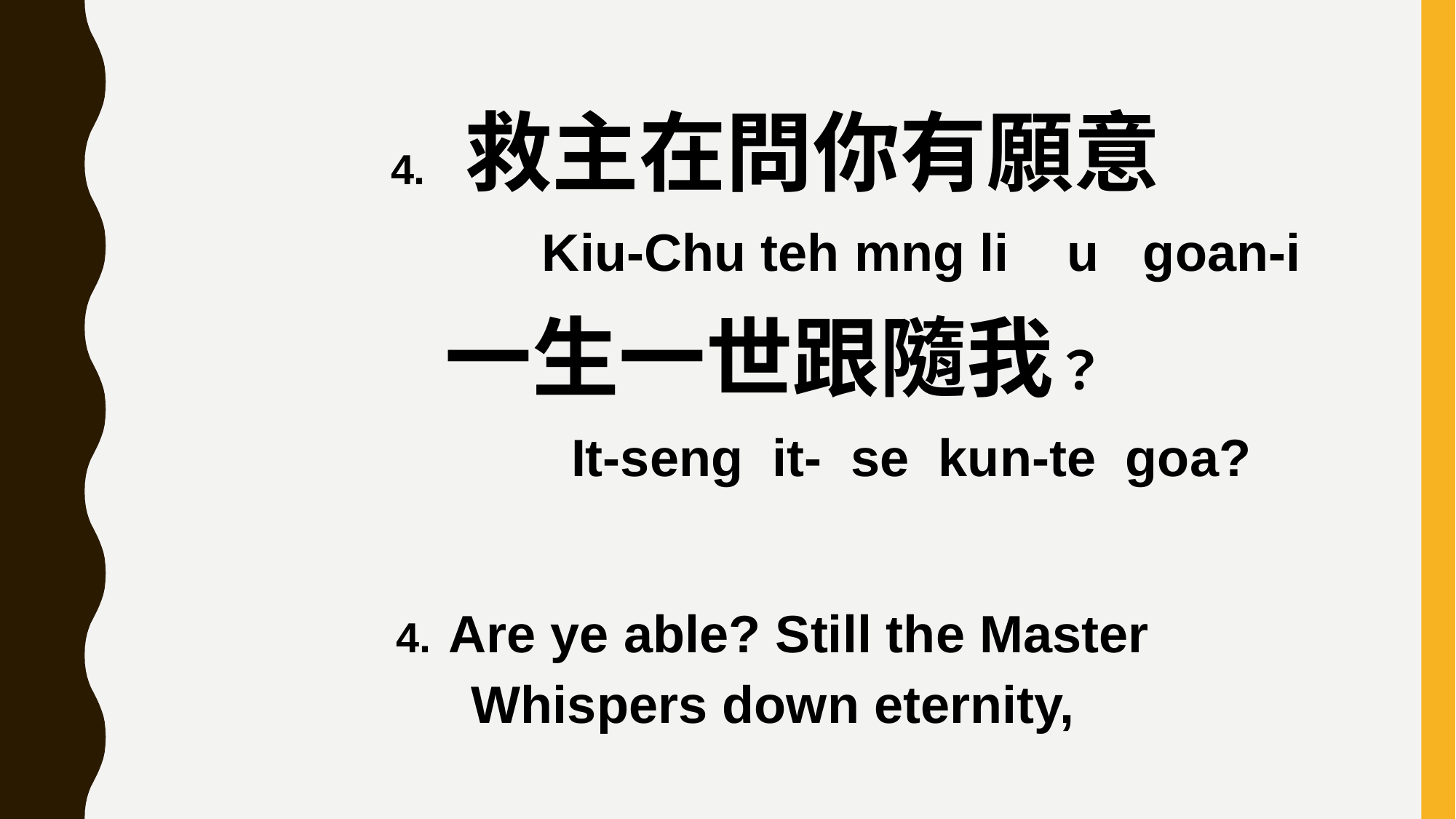

4. 救主在問你有願意
                            Kiu-Chu teh mng li    u   goan-i
一生一世跟隨我？
                              It-seng  it-  se  kun-te  goa?

4. Are ye able? Still the Master
Whispers down eternity,